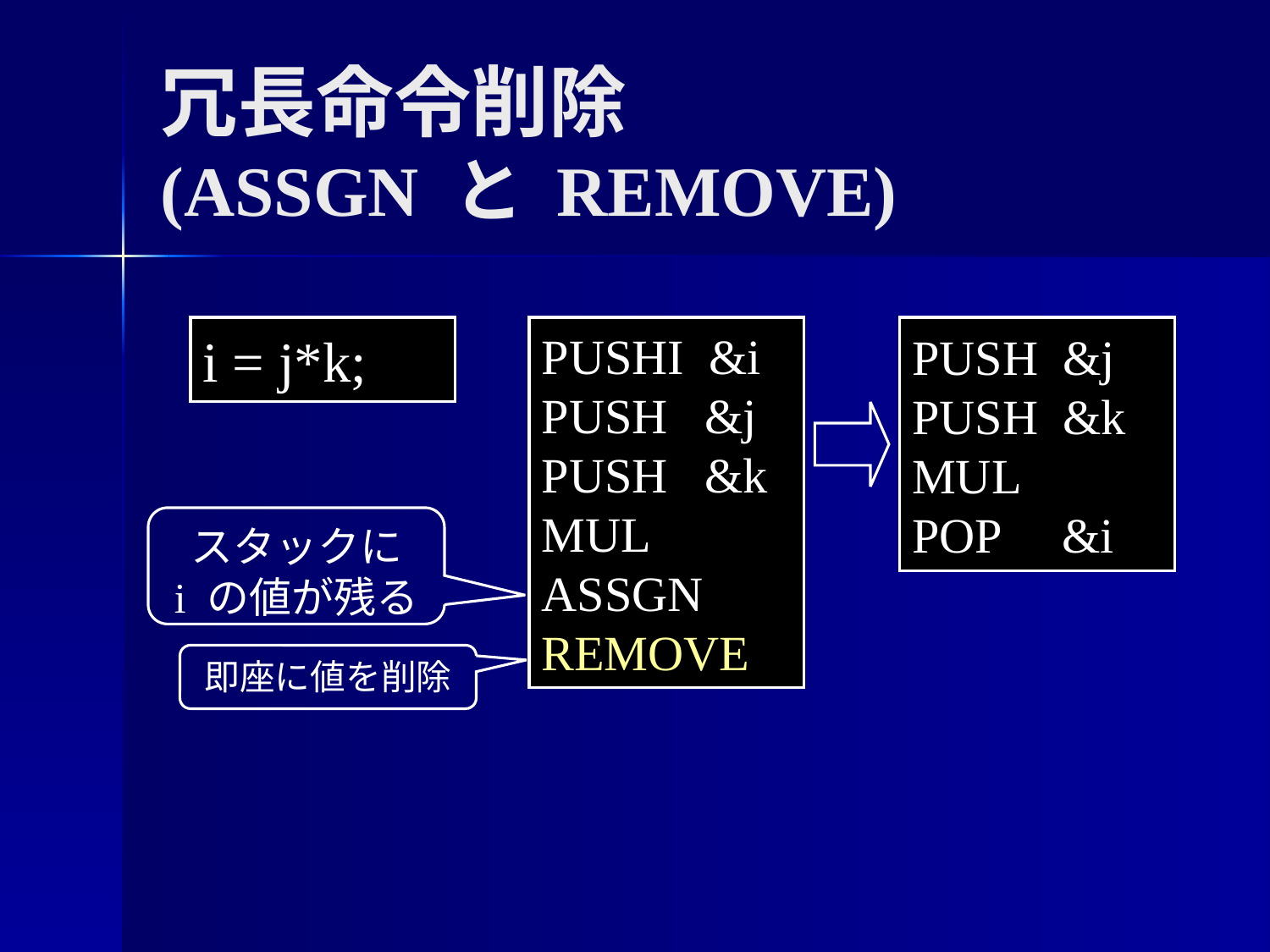

冗長命令削除
(ASSGN と REMOVE)
i = j*k;
PUSHI  &i
PUSH   &j
PUSH   &k
MUL
ASSGN
REMOVE
PUSHI  &i
PUSH   &j
PUSH   &k
MUL
ASSGN
REMOVE
PUSH  &j
PUSH  &k
MUL
POP     &i

スタックに
i の値が残る
即座に値を削除